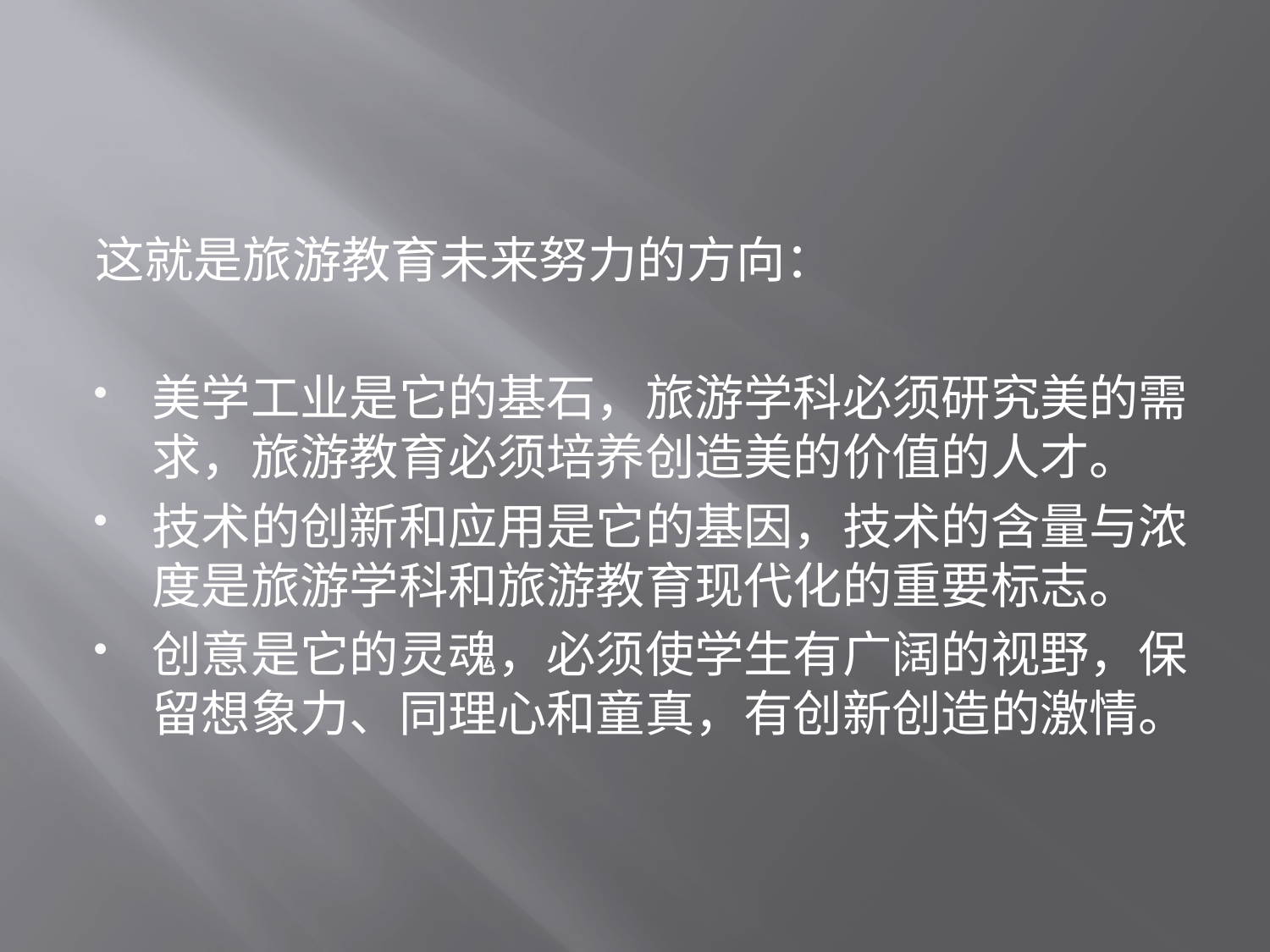

#
这就是旅游教育未来努力的方向：

美学工业是它的基石，旅游学科必须研究美的需求，旅游教育必须培养创造美的价值的人才。
技术的创新和应用是它的基因，技术的含量与浓度是旅游学科和旅游教育现代化的重要标志。
创意是它的灵魂，必须使学生有广阔的视野，保留想象力、同理心和童真，有创新创造的激情。